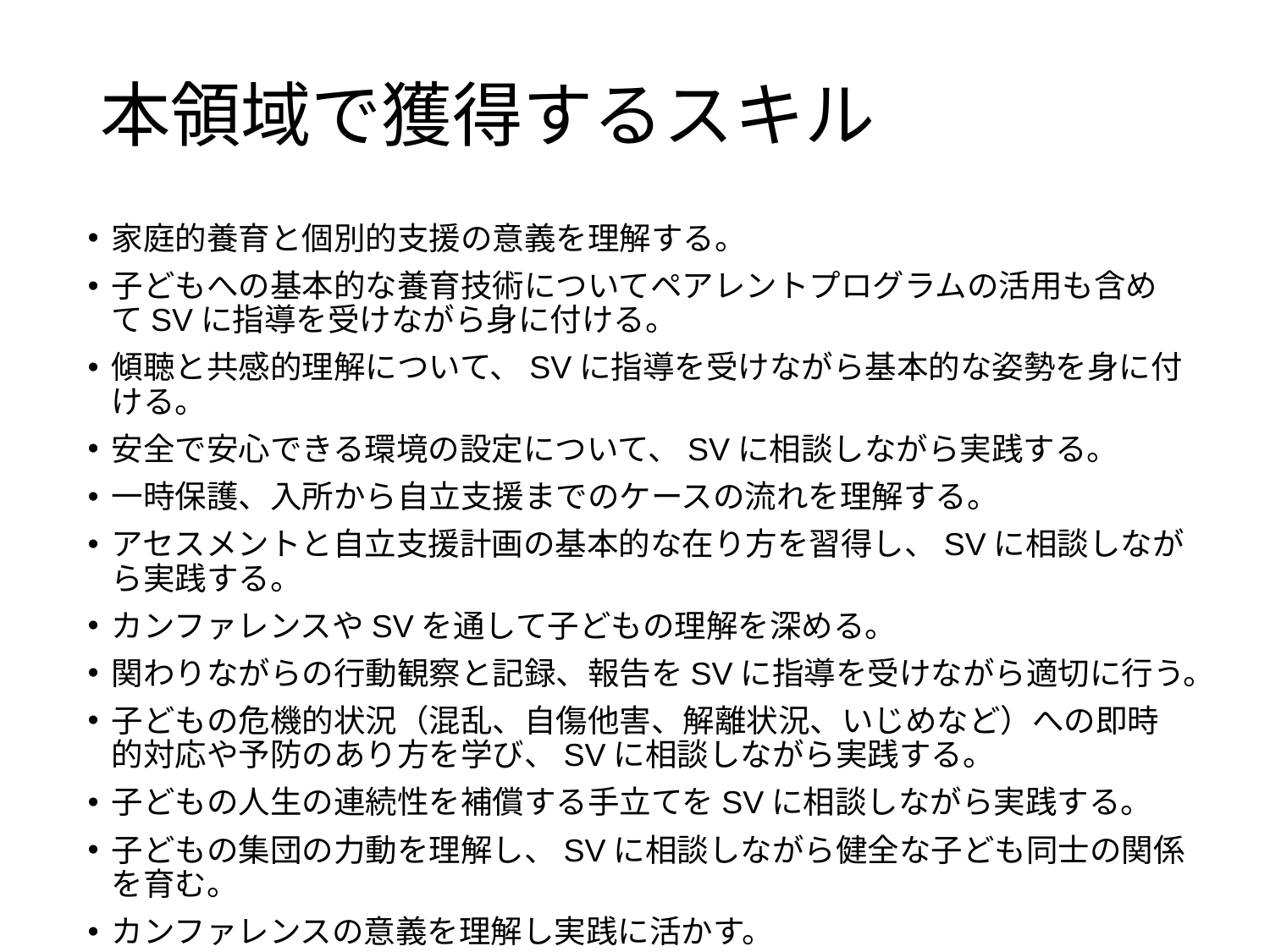

# 本領域で獲得するスキル
家庭的養育と個別的支援の意義を理解する。
子どもへの基本的な養育技術についてペアレントプログラムの活用も含めてSVに指導を受けながら身に付ける。
傾聴と共感的理解について、SVに指導を受けながら基本的な姿勢を身に付ける。
安全で安心できる環境の設定について、SVに相談しながら実践する。
一時保護、入所から自立支援までのケースの流れを理解する。
アセスメントと自立支援計画の基本的な在り方を習得し、SVに相談しながら実践する。
カンファレンスやSVを通して子どもの理解を深める。
関わりながらの行動観察と記録、報告をSVに指導を受けながら適切に行う。
子どもの危機的状況（混乱、自傷他害、解離状況、いじめなど）への即時的対応や予防のあり方を学び、SVに相談しながら実践する。
子どもの人生の連続性を補償する手立てをSVに相談しながら実践する。
子どもの集団の力動を理解し、SVに相談しながら健全な子ども同士の関係を育む。
カンファレンスの意義を理解し実践に活かす。